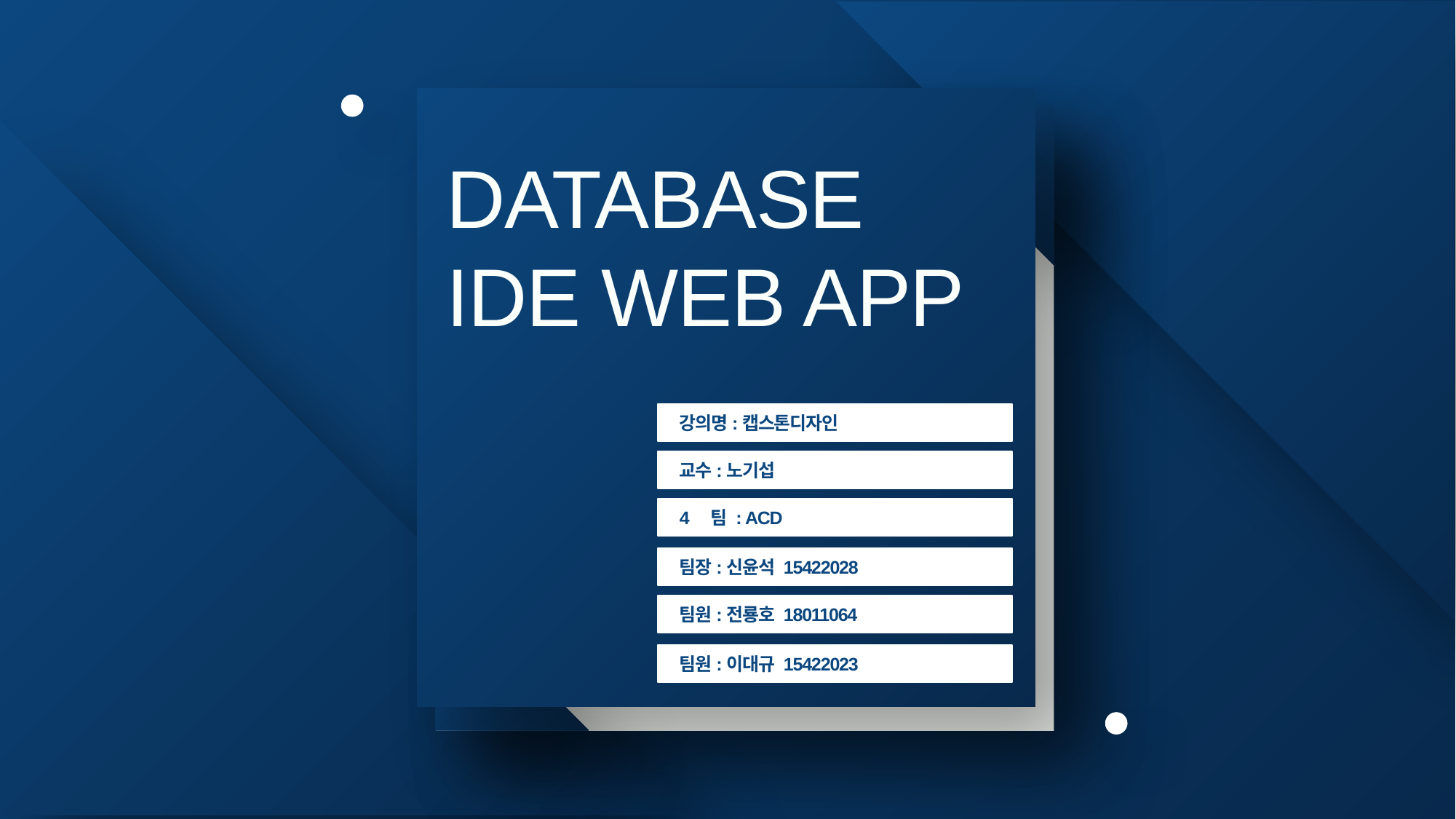

# DATABASE IDE WEB APP
강의명:캡스톤디자인
교수:노기섭
4    팀 : ACD
팀장:신윤석 15422028
팀원:전룡호 18011064
팀원:이대규 15422023

Designed By L@rgo. ADSTORE           ADSTOREPOST.COM